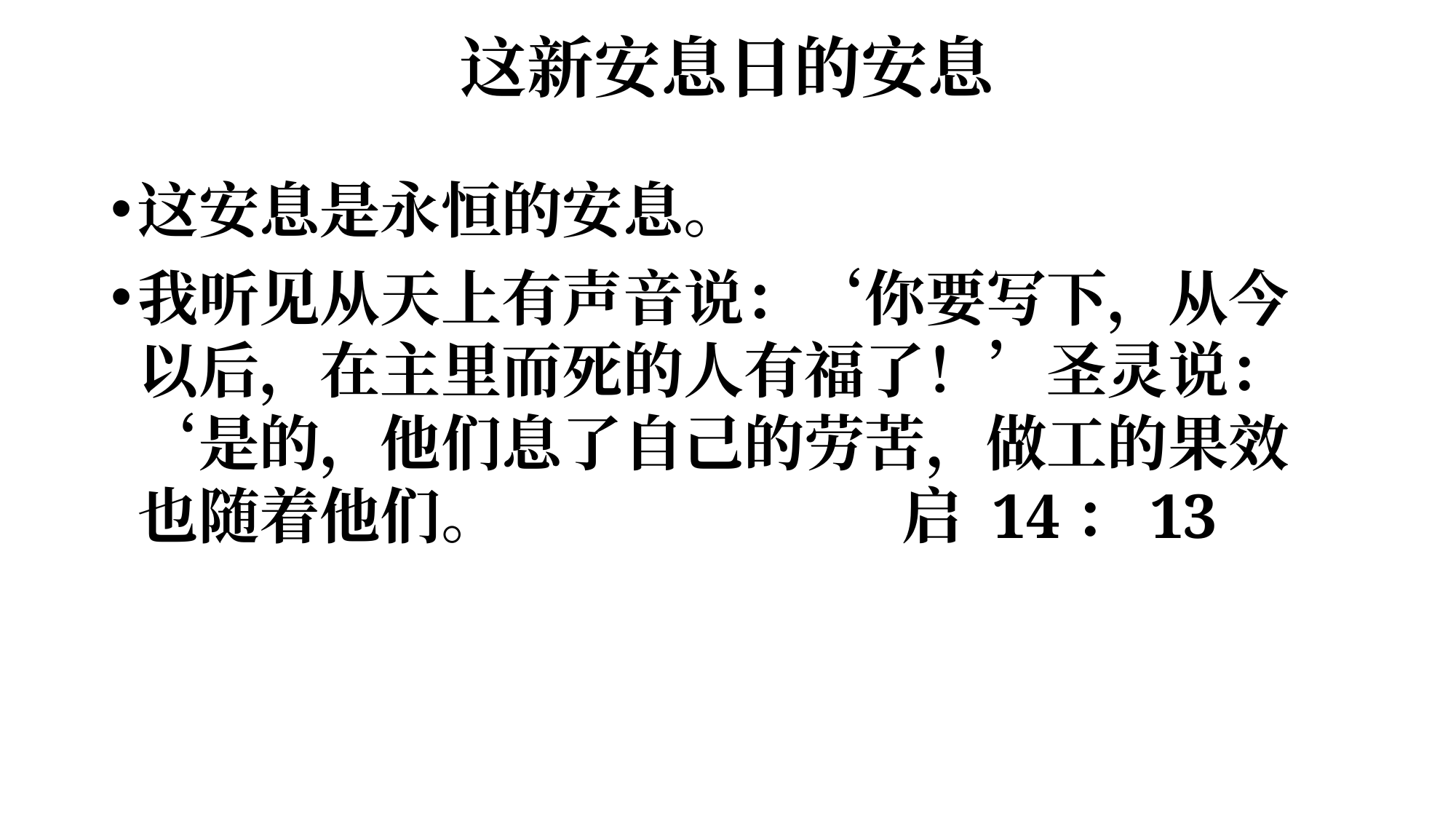

# 这新安息日的安息
这安息是永恒的安息。
我听见从天上有声音说：‘你要写下，从今以后，在主里而死的人有福了！’圣灵说：‘是的，他们息了自己的劳苦，做工的果效也随着他们。				启 14：13